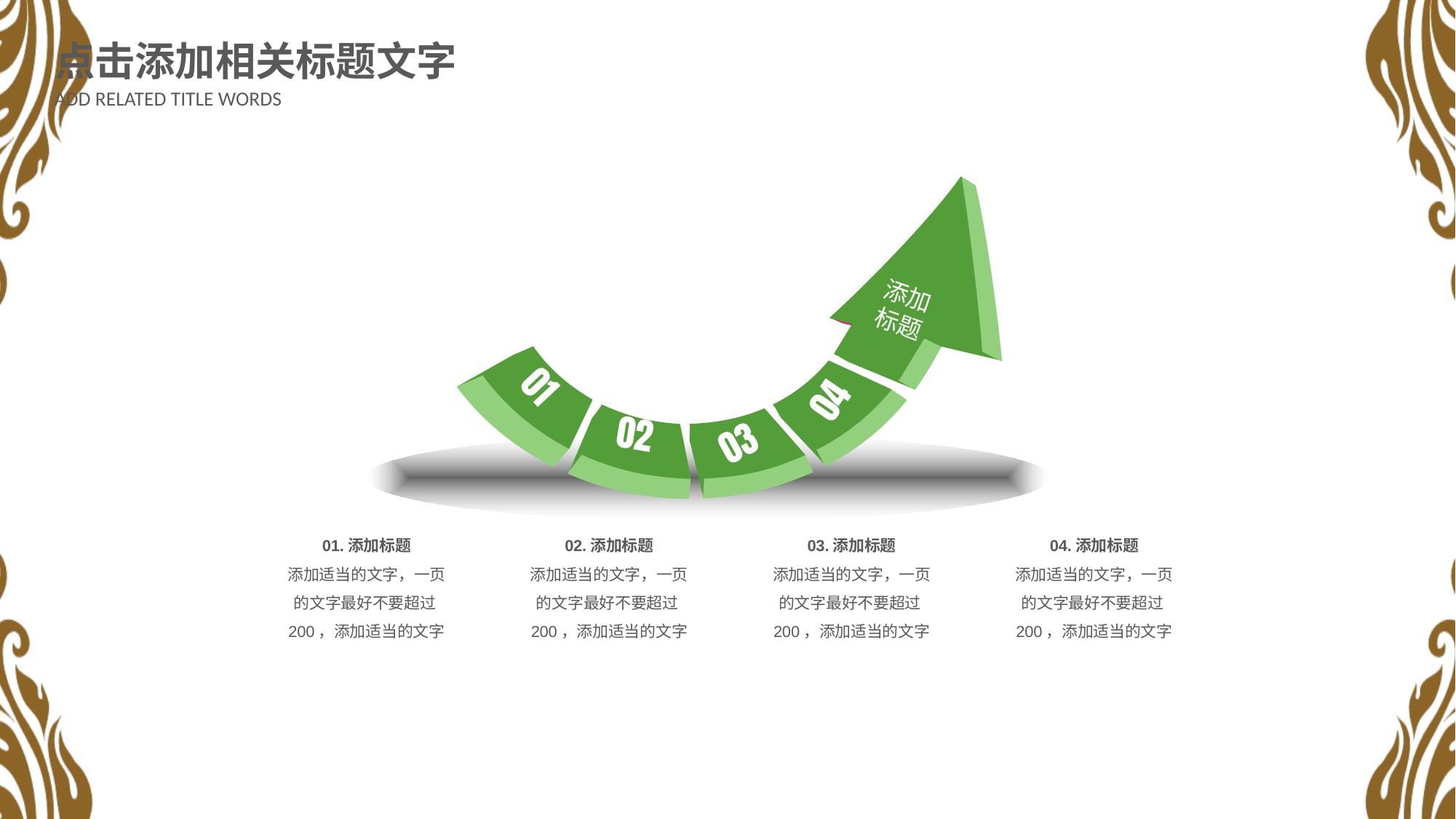

点击添加相关标题文字
ADD RELATED TITLE WORDS

添加
标题
01

04
02
03

01.添加标题
添加适当的文字，一页的文字最好不要超过200，添加适当的文字
02.添加标题
添加适当的文字，一页的文字最好不要超过200，添加适当的文字
03.添加标题
添加适当的文字，一页的文字最好不要超过200，添加适当的文字
04.添加标题
添加适当的文字，一页的文字最好不要超过200，添加适当的文字